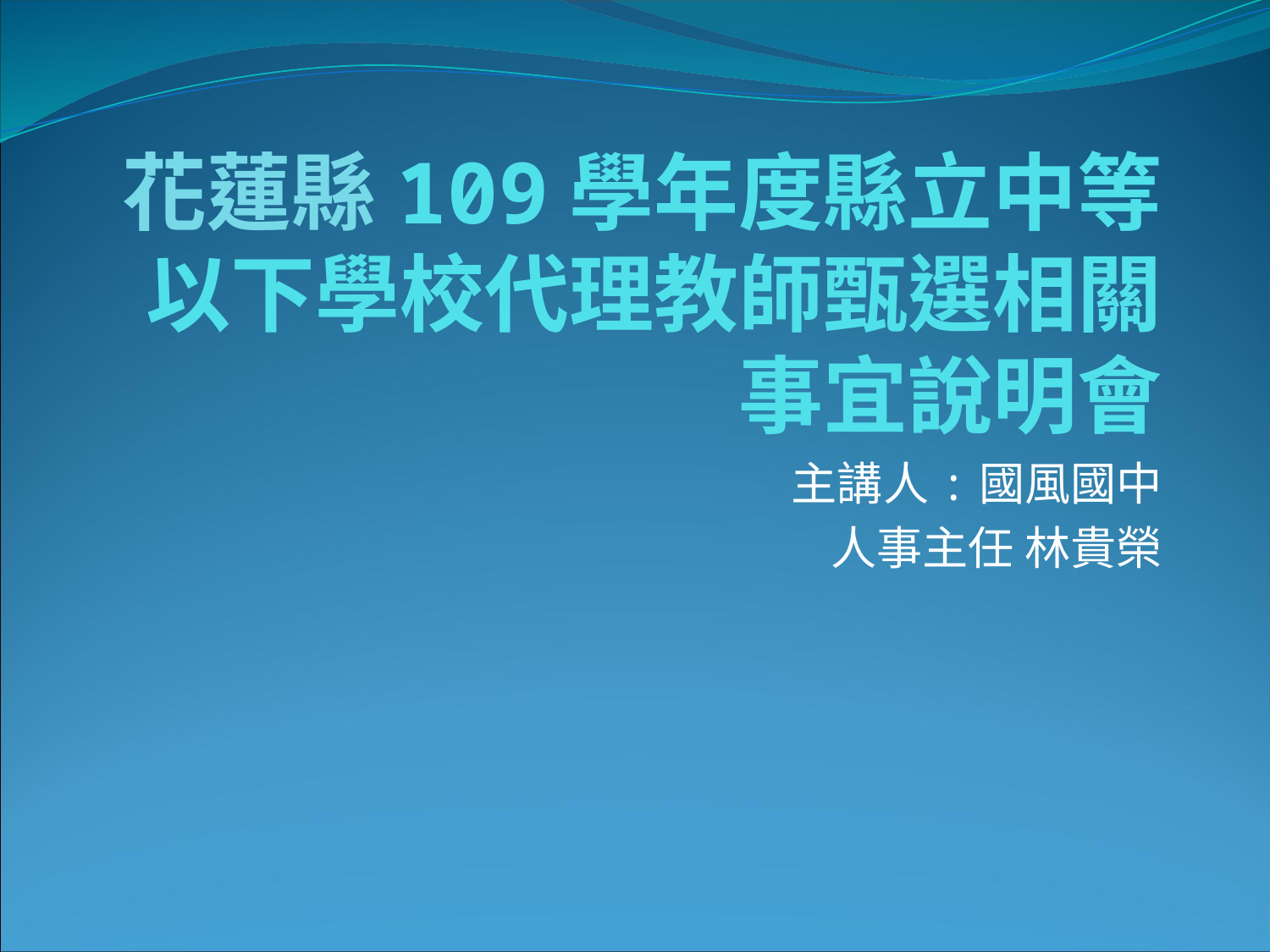

# 花蓮縣109學年度縣立中等以下學校代理教師甄選相關事宜說明會
主講人:國風國中
人事主任 林貴榮